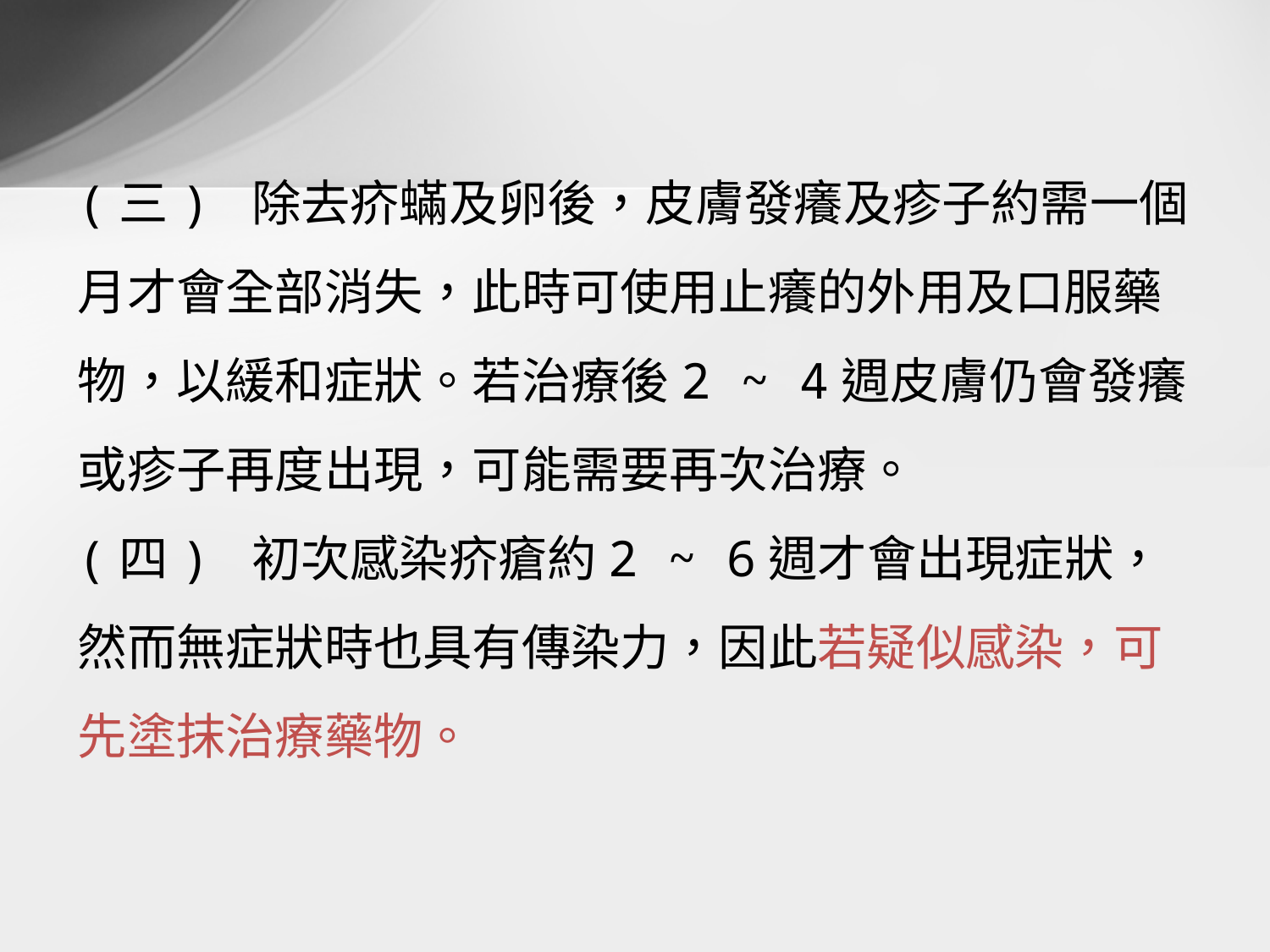

(三) 除去疥蟎及卵後，皮膚發癢及疹子約需一個月才會全部消失，此時可使用止癢的外用及口服藥物，以緩和症狀。若治療後2 ~ 4週皮膚仍會發癢或疹子再度出現，可能需要再次治療。
(四) 初次感染疥瘡約2 ~ 6週才會出現症狀，然而無症狀時也具有傳染力，因此若疑似感染，可先塗抹治療藥物。